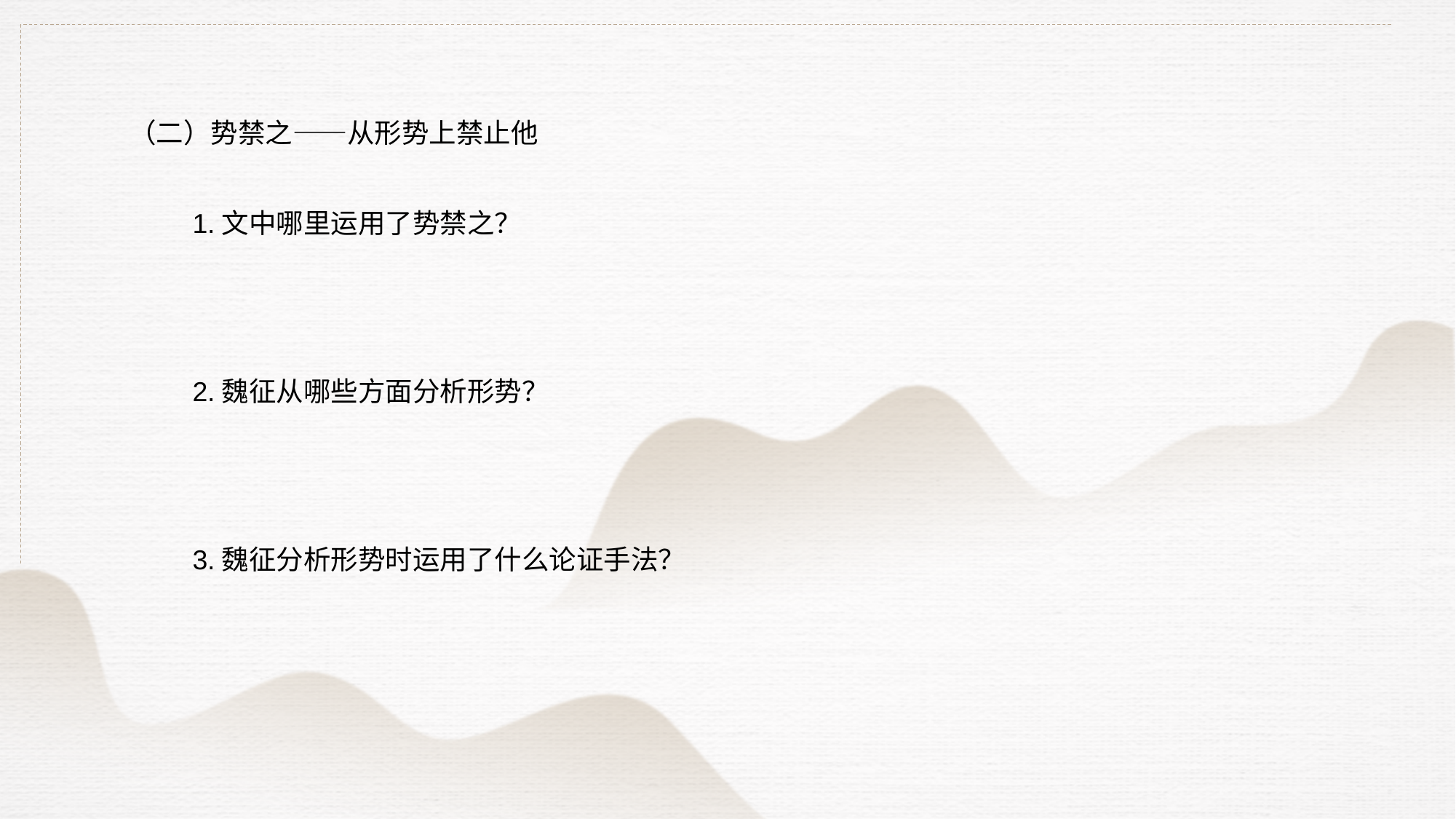

（二）势禁之——从形势上禁止他
1.文中哪里运用了势禁之？
2.魏征从哪些方面分析形势？
3.魏征分析形势时运用了什么论证手法？